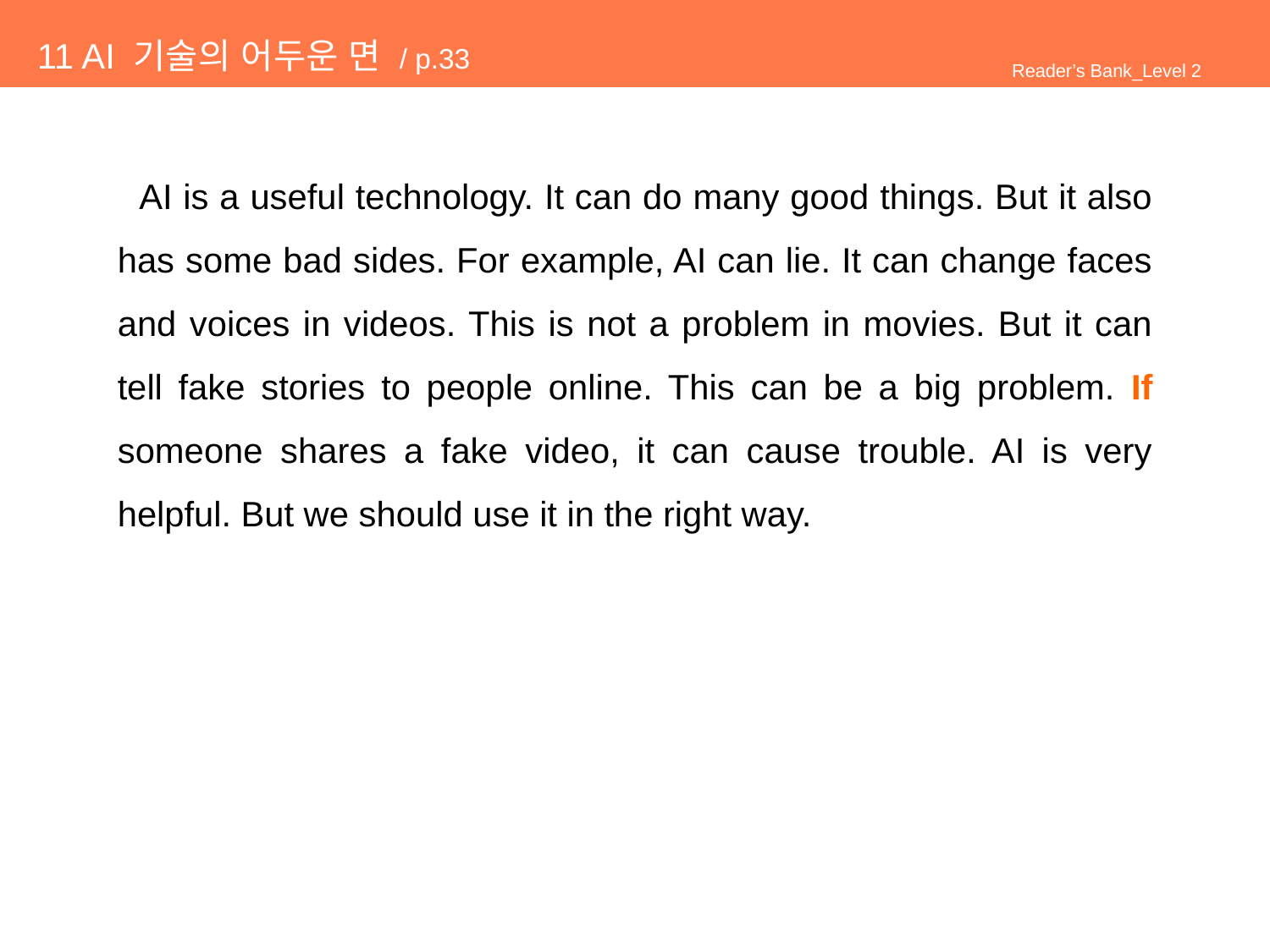

# 11 AI 기술의 어두운 면 / p.33
Reader’s Bank_Level 2
  AI is a useful technology. It can do many good things. But it also has some bad sides. For example, AI can lie. It can change faces and voices in videos. This is not a problem in movies. But it can tell fake stories to people online. This can be a big problem. If someone shares a fake video, it can cause trouble. AI is very helpful. But we should use it in the right way.